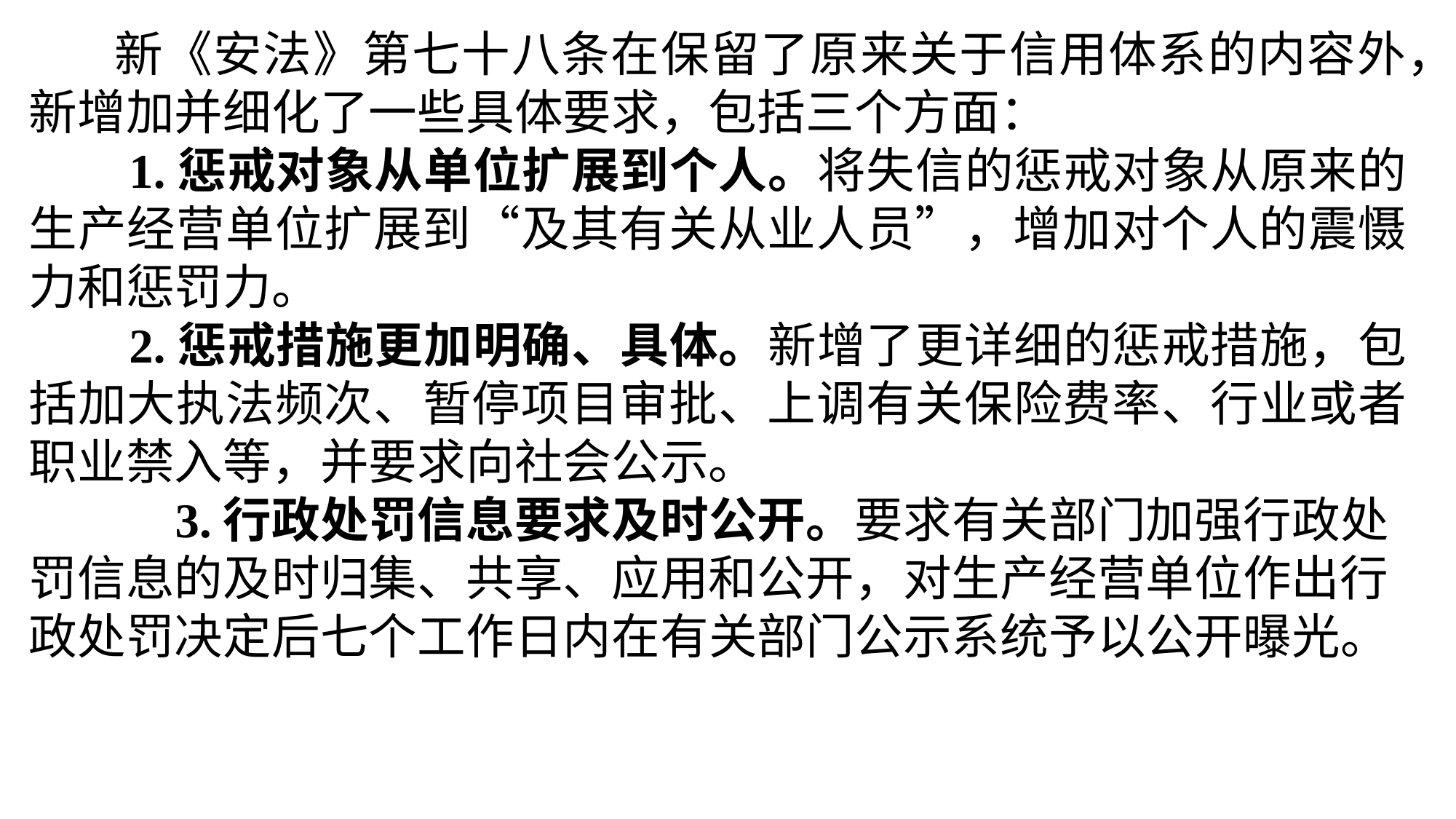

新《安法》第七十八条在保留了原来关于信用体系的内容外，新增加并细化了一些具体要求，包括三个方面：
    1.惩戒对象从单位扩展到个人。将失信的惩戒对象从原来的生产经营单位扩展到“及其有关从业人员”，增加对个人的震慑力和惩罚力。
    2.惩戒措施更加明确、具体。新增了更详细的惩戒措施，包括加大执法频次、暂停项目审批、上调有关保险费率、行业或者职业禁入等，并要求向社会公示。
        3.行政处罚信息要求及时公开。要求有关部门加强行政处罚信息的及时归集、共享、应用和公开，对生产经营单位作出行政处罚决定后七个工作日内在有关部门公示系统予以公开曝光。